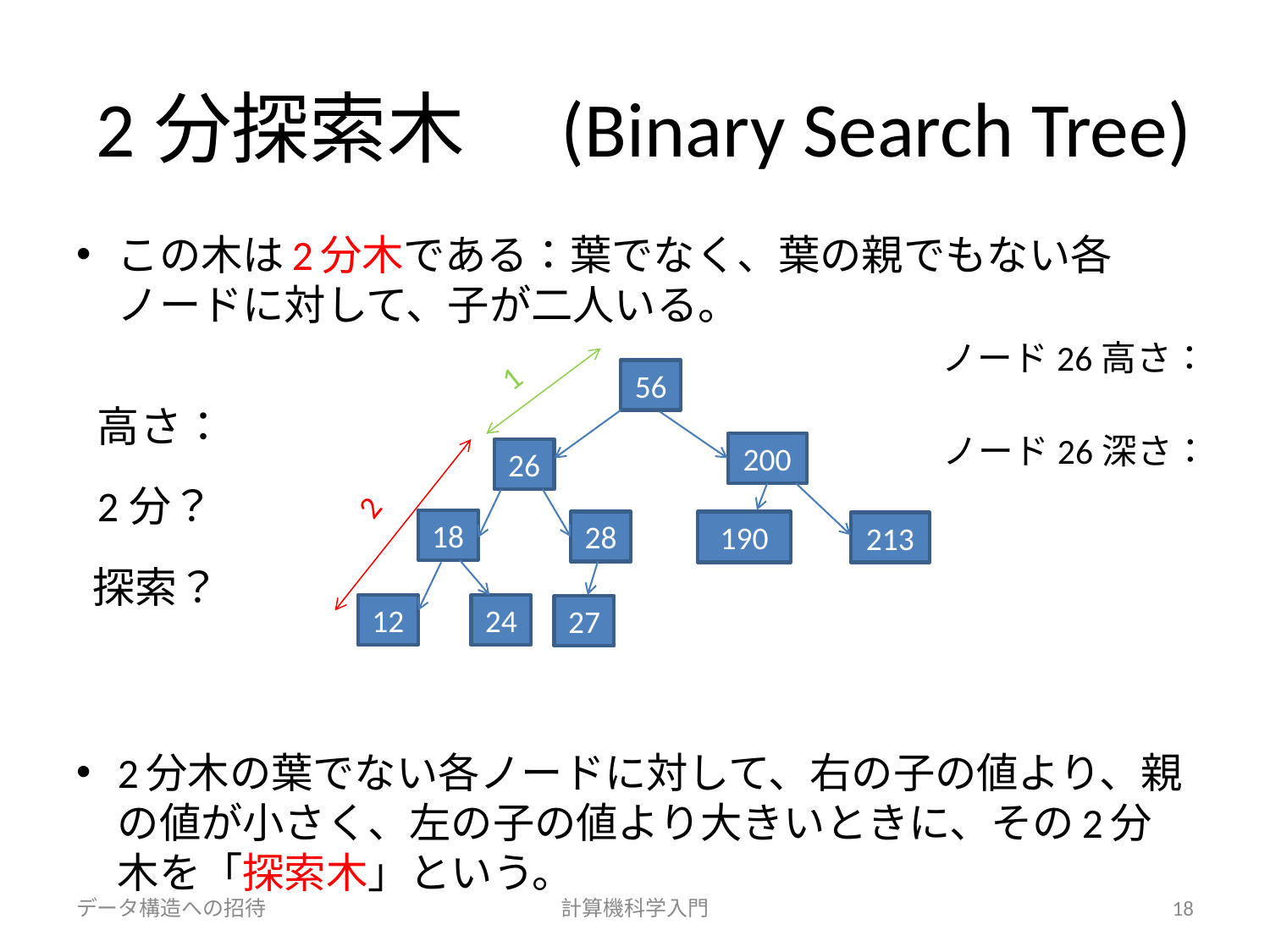

# 2分探索木　(Binary Search Tree)
この木は2分木である：葉でなく、葉の親でもない各ノードに対して、子が二人いる。

2分木の葉でない各ノードに対して、右の子の値より、親の値が小さく、左の子の値より大きいときに、その2分木を「探索木」という。

ノード26高さ：
1
56
高さ：
ノード26深さ：
200
26
2分？
2
18
28
190
213
探索？
12
24
27
データ構造への招待
計算機科学入門
18